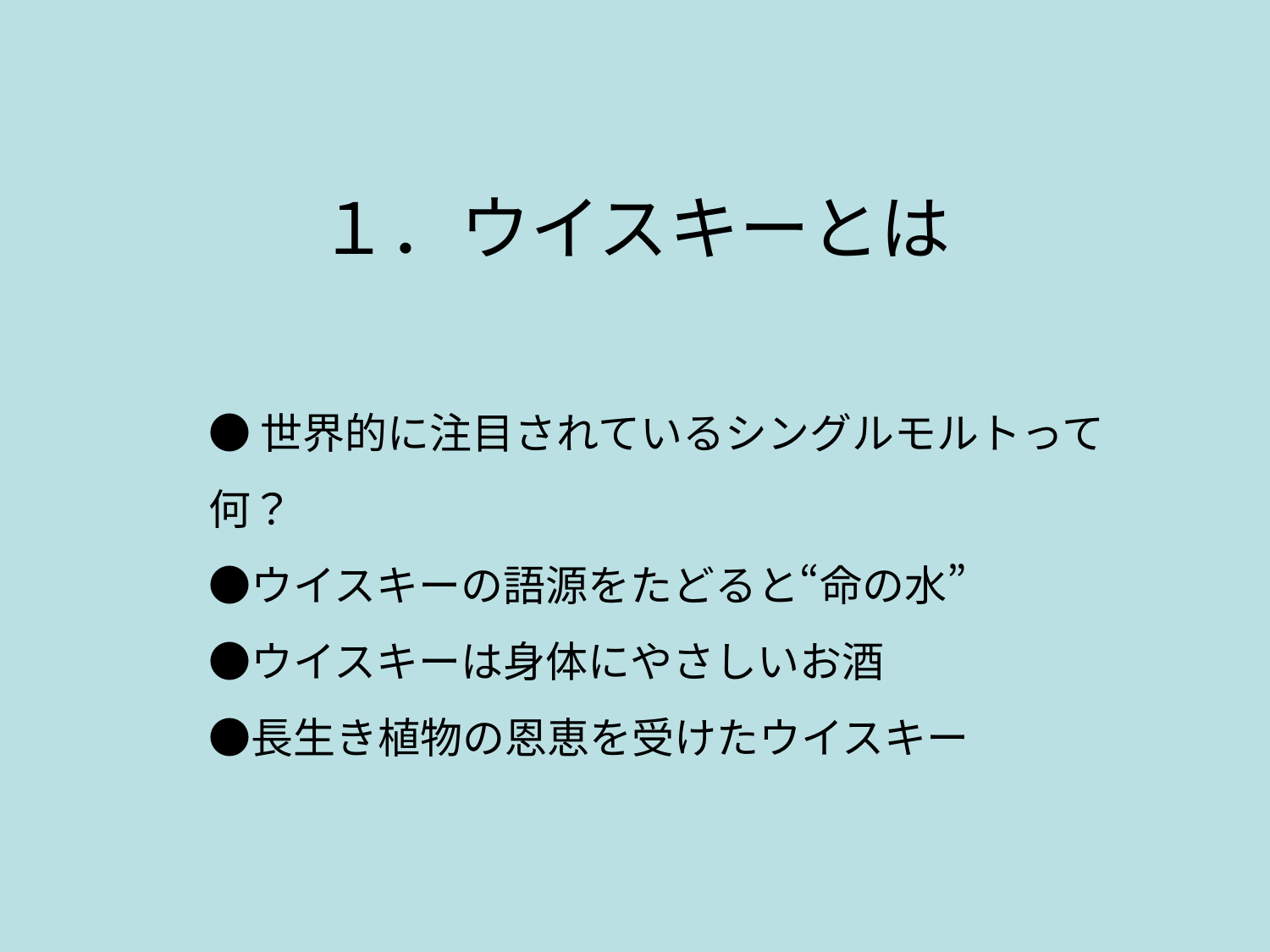

１．ウイスキーとは
# ●世界的に注目されているシングルモルトって何？ ●ウイスキーの語源をたどると“命の水” ●ウイスキーは身体にやさしいお酒 ●長生き植物の恩恵を受けたウイスキー